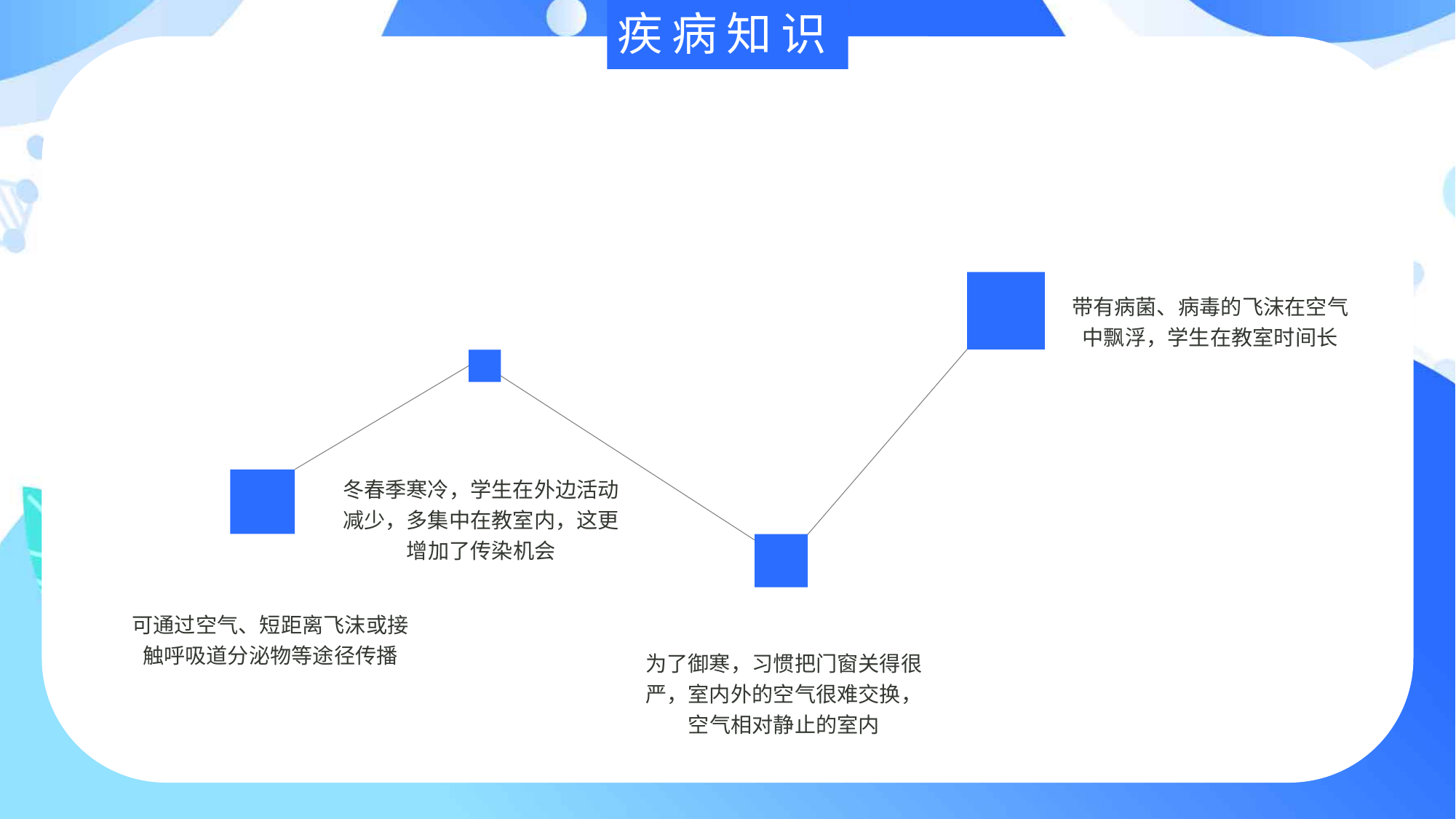

疾病知识

带有病菌、病毒的飞沫在空气中飘浮，学生在教室时间长
冬春季寒冷，学生在外边活动减少，多集中在教室内，这更增加了传染机会
可通过空气、短距离飞沫或接触呼吸道分泌物等途径传播
为了御寒，习惯把门窗关得很严，室内外的空气很难交换，空气相对静止的室内